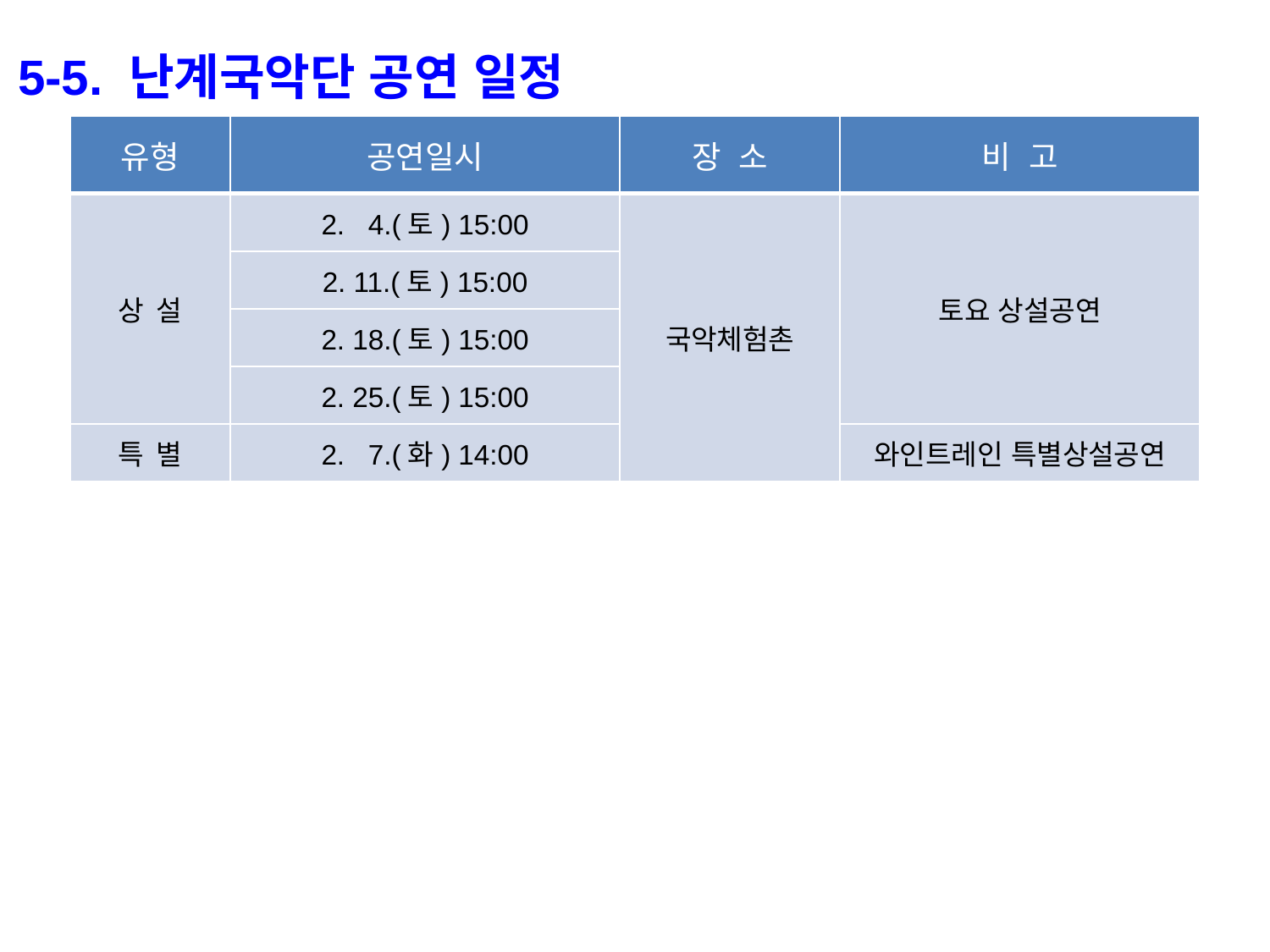

5-5. 난계국악단 공연 일정
| 유형 | 공연일시 | 장 소 | 비 고 |
| --- | --- | --- | --- |
| 상 설 | 2. 4.(토) 15:00 | 국악체험촌 | 토요 상설공연 |
|  | 2. 11.(토) 15:00 |  |  |
|  | 2. 18.(토) 15:00 |  |  |
|  | 2. 25.(토) 15:00 |  |  |
| 특 별 | 2. 7.(화) 14:00 |  | 와인트레인 특별상설공연 |